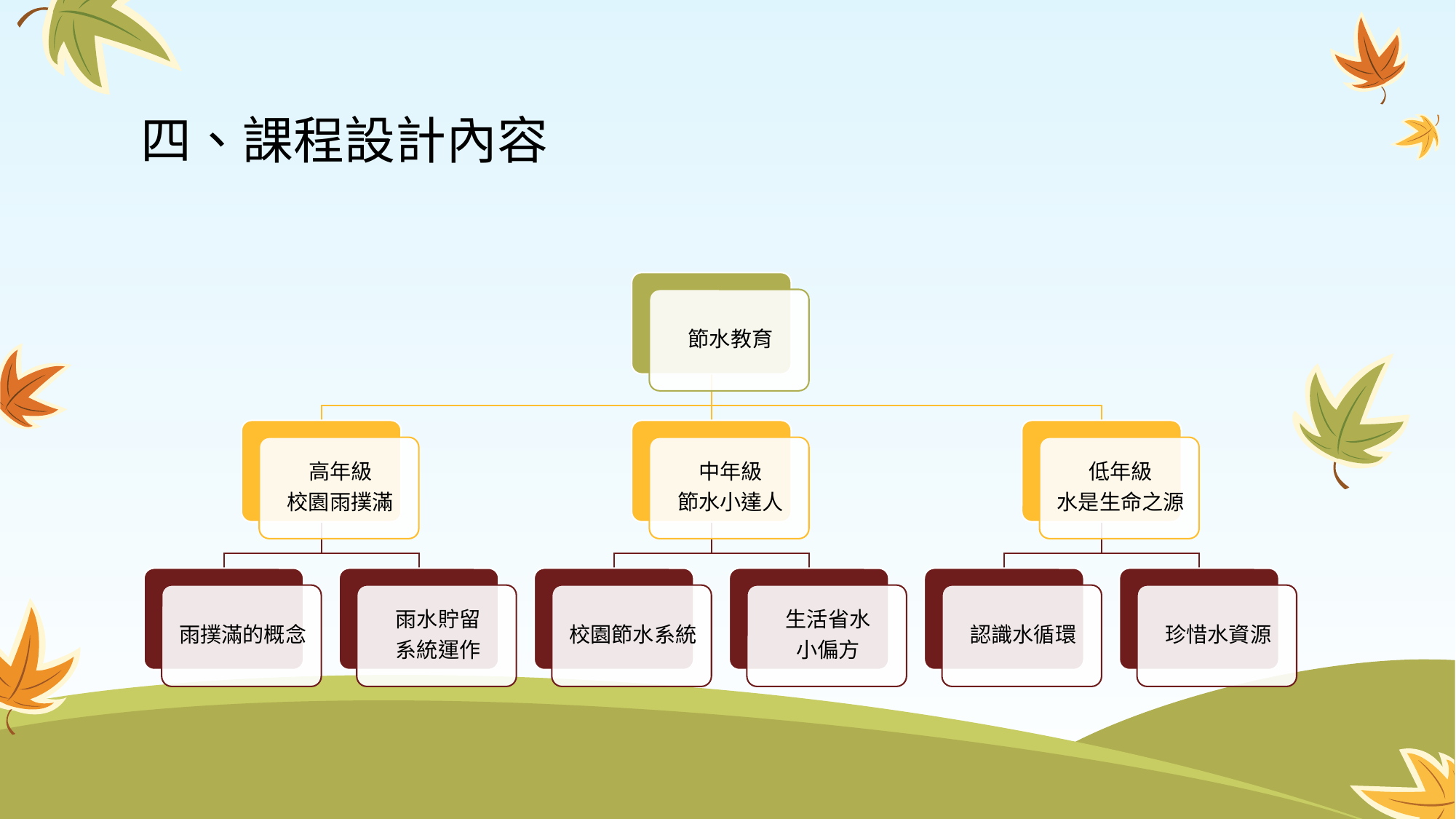

# 四、課程設計內容
節水教育
高年級
校園雨撲滿
雨撲滿的概念
雨水貯留
系統運作
中年級
節水小達人
校園節水系統
生活省水
小偏方
低年級
水是生命之源
認識水循環
珍惜水資源